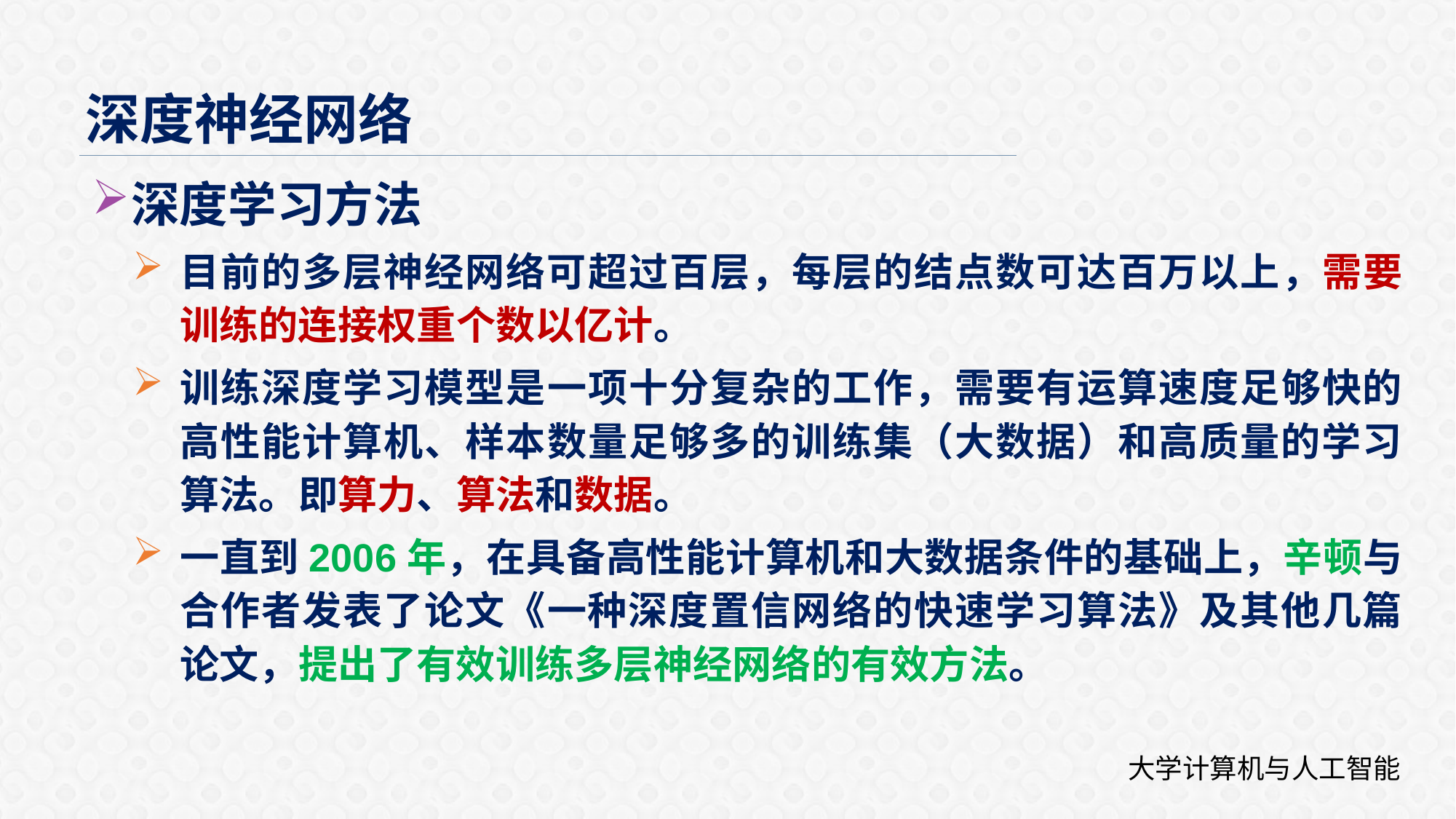

深度神经网络
深度学习方法
目前的多层神经网络可超过百层，每层的结点数可达百万以上，需要训练的连接权重个数以亿计。
训练深度学习模型是一项十分复杂的工作，需要有运算速度足够快的高性能计算机、样本数量足够多的训练集（大数据）和高质量的学习算法。即算力、算法和数据。
一直到2006年，在具备高性能计算机和大数据条件的基础上，辛顿与合作者发表了论文《一种深度置信网络的快速学习算法》及其他几篇论文，提出了有效训练多层神经网络的有效方法。